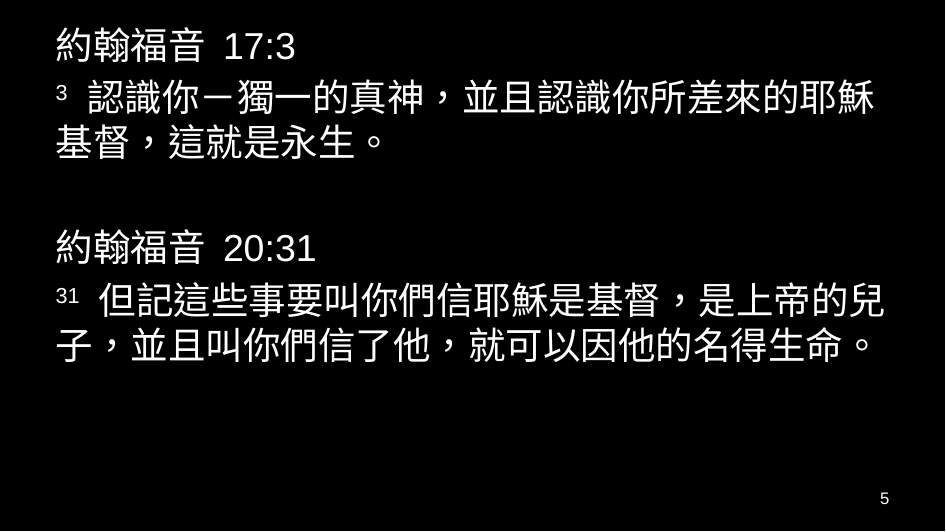

約翰福音 17:3
3 認識你－獨一的真神，並且認識你所差來的耶穌基督，這就是永生。

約翰福音 20:31
31 但記這些事要叫你們信耶穌是基督，是上帝的兒子，並且叫你們信了他，就可以因他的名得生命。

5